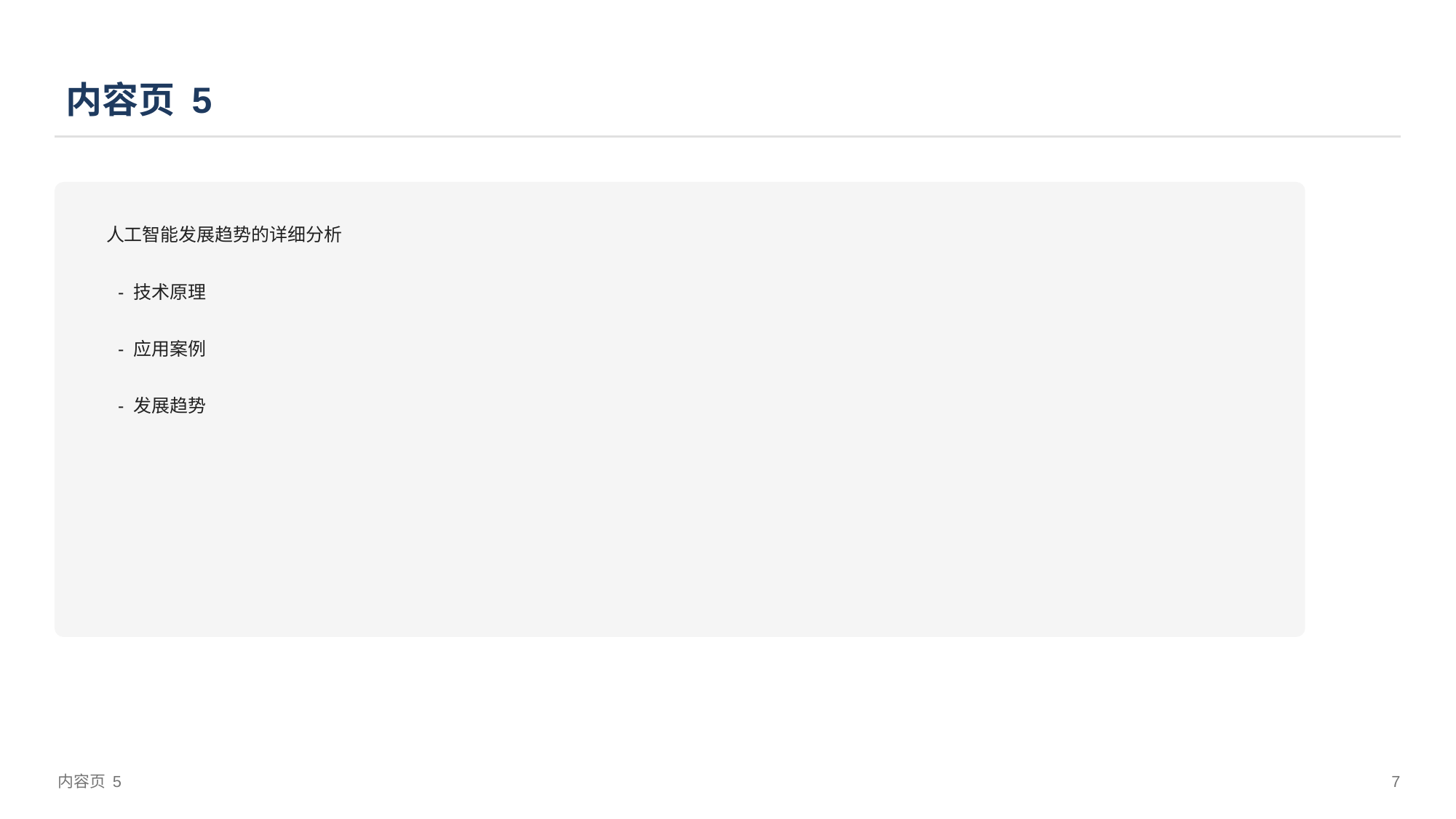

内容页 5

人工智能发展趋势的详细分析
- 技术原理
- 应用案例
- 发展趋势
内容页 5
7